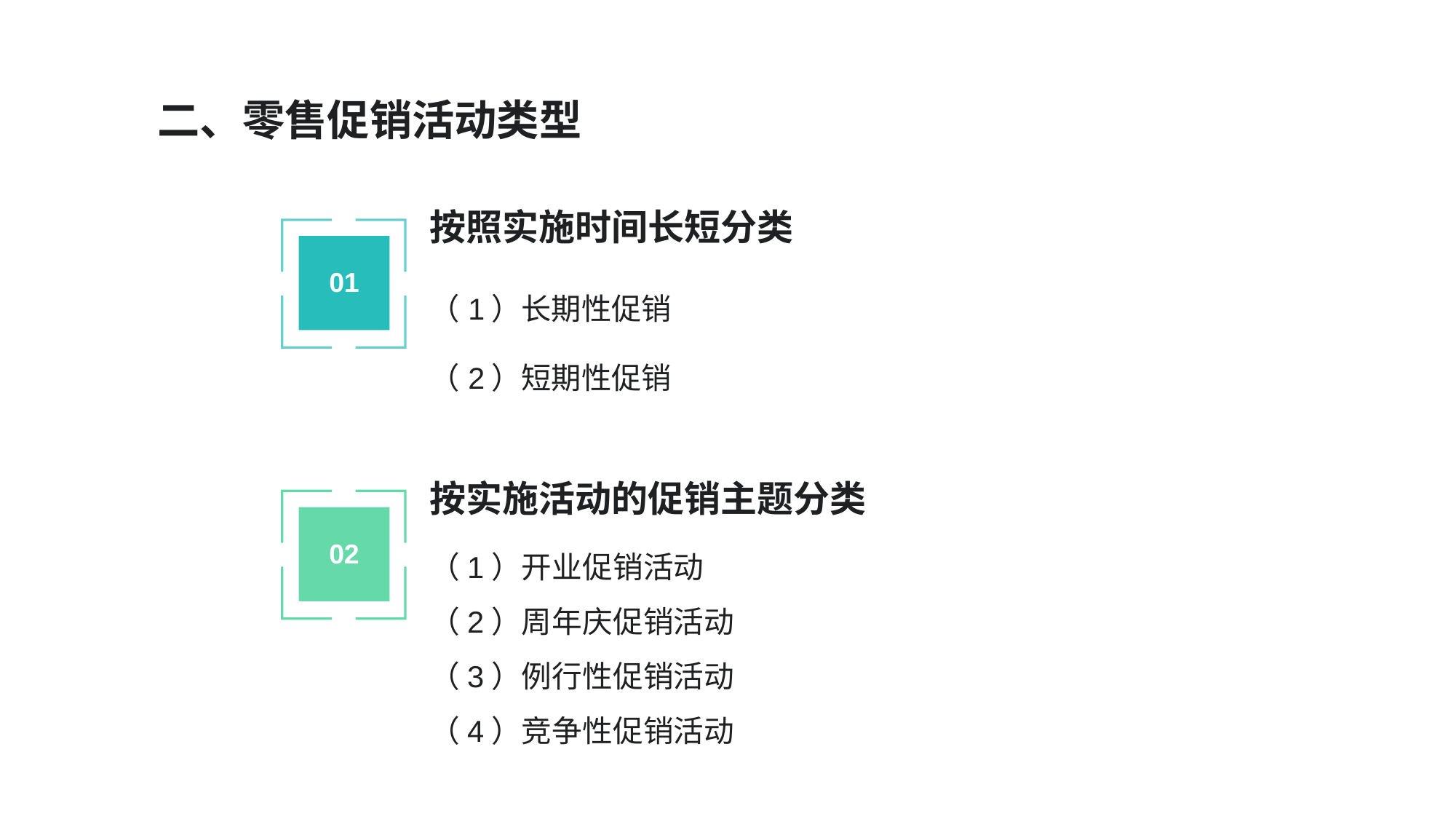

二、零售促销活动类型
按照实施时间长短分类

01
（1）长期性促销
（2）短期性促销
按实施活动的促销主题分类

02
（1）开业促销活动
（2）周年庆促销活动
（3）例行性促销活动
（4）竞争性促销活动